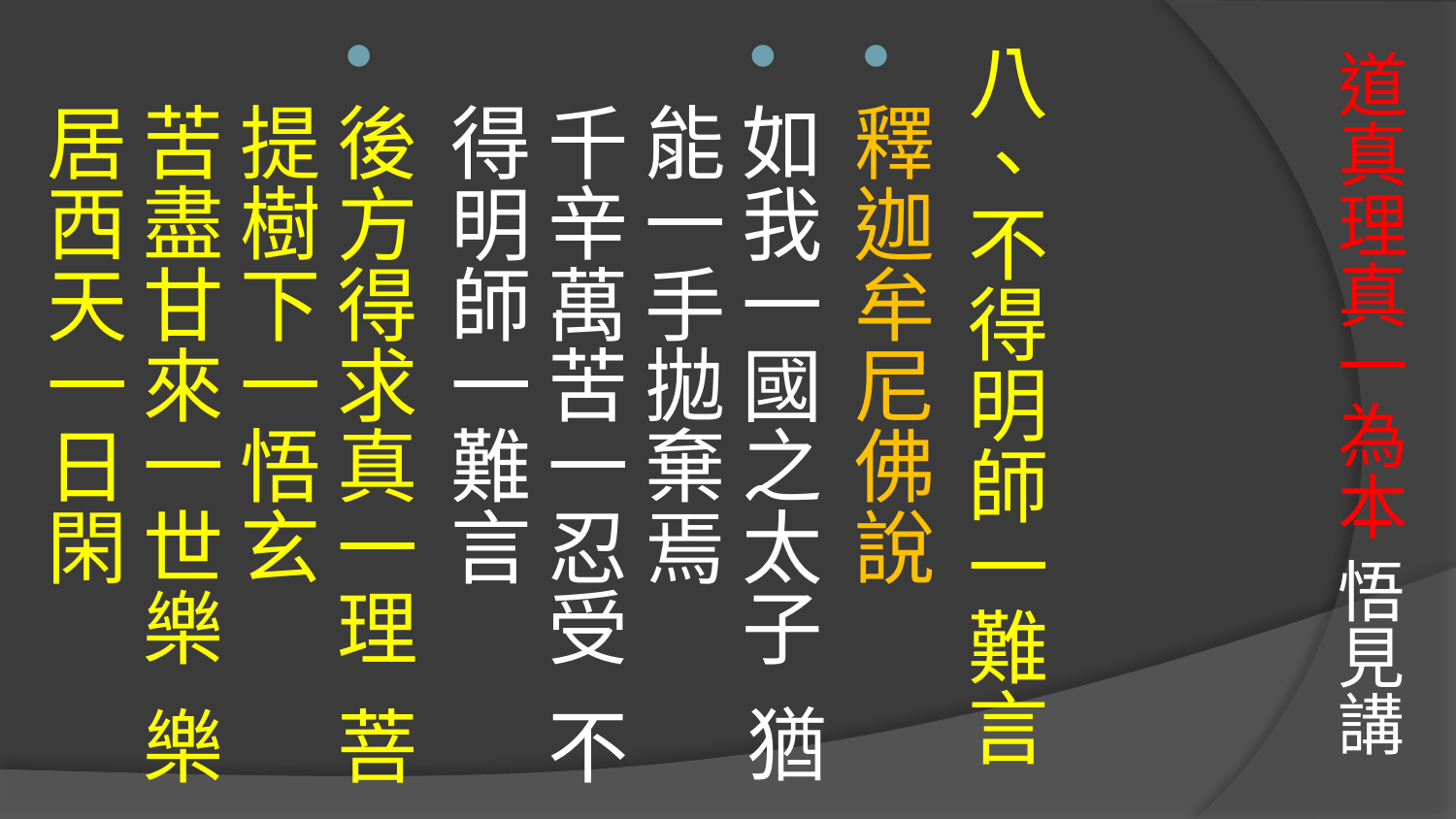

# 道真理真一為本 悟見講
八、不得明師一難言
釋迦牟尼佛說
如我一國之太子  猶能一手拋棄焉 
千辛萬苦一忍受  不得明師一難言
後方得求真一理  菩提樹下一悟玄 
苦盡甘來一世樂  樂居西天一日閑